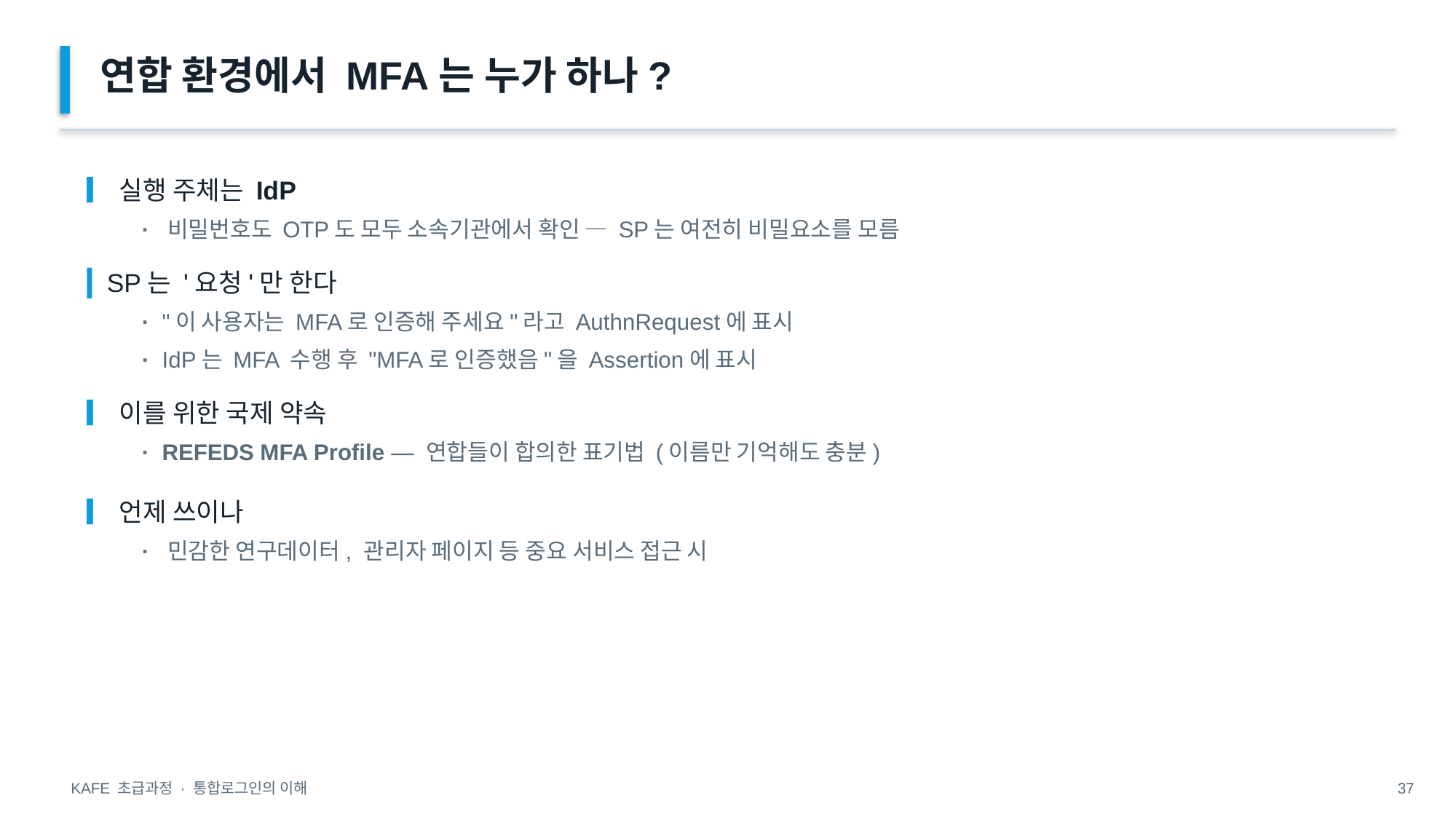

연합 환경에서 MFA는 누가 하나?

▎실행 주체는 IdP
·  비밀번호도 OTP도 모두 소속기관에서 확인 — SP는 여전히 비밀요소를 모름
▎SP는 '요청'만 한다
·  "이 사용자는 MFA로 인증해 주세요"라고 AuthnRequest에 표시
·  IdP는 MFA 수행 후 "MFA로 인증했음"을 Assertion에 표시
▎이를 위한 국제 약속
·  REFEDS MFA Profile — 연합들이 합의한 표기법 (이름만 기억해도 충분)
▎언제 쓰이나
·  민감한 연구데이터, 관리자 페이지 등 중요 서비스 접근 시
KAFE 초급과정 · 통합로그인의 이해
37